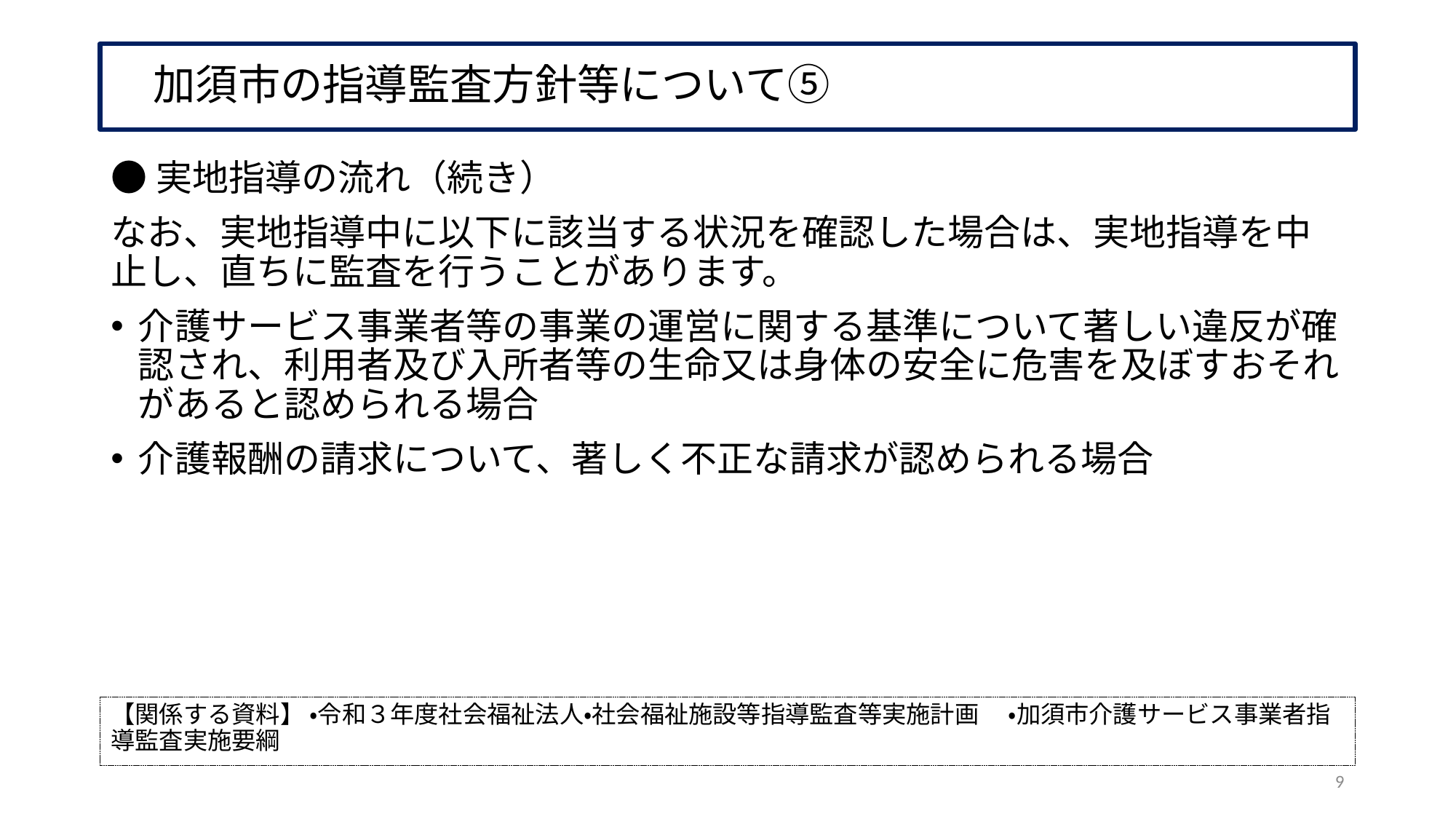

# 加須市の指導監査方針等について⑤
●実地指導の流れ（続き）
なお、実地指導中に以下に該当する状況を確認した場合は、実地指導を中止し、直ちに監査を行うことがあります。
介護サービス事業者等の事業の運営に関する基準について著しい違反が確認され、利用者及び入所者等の生命又は身体の安全に危害を及ぼすおそれがあると認められる場合
介護報酬の請求について、著しく不正な請求が認められる場合

【関係する資料】 ・令和３年度社会福祉法人・社会福祉施設等指導監査等実施計画　 ・加須市介護サービス事業者指導監査実施要綱
9